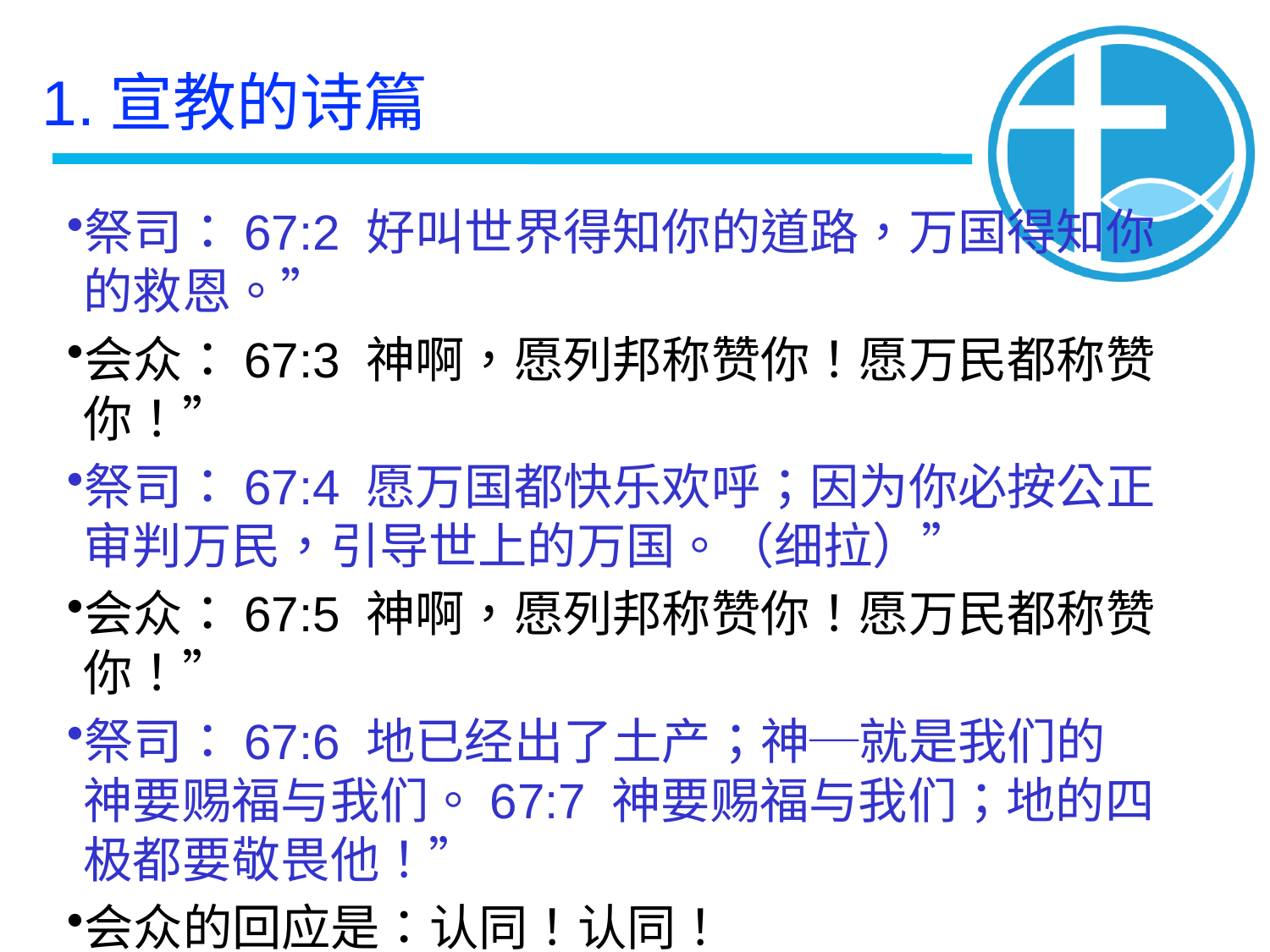

1.宣教的诗篇
祭司：67:2 好叫世界得知你的道路，万国得知你的救恩。”
会众：67:3 神啊，愿列邦称赞你！愿万民都称赞你！”
祭司：67:4 愿万国都快乐欢呼；因为你必按公正审判万民，引导世上的万国。（细拉）”
会众：67:5 神啊，愿列邦称赞你！愿万民都称赞你！”
祭司：67:6 地已经出了土产；神─就是我们的　神要赐福与我们。67:7 神要赐福与我们；地的四极都要敬畏他！”
会众的回应是：认同！认同！